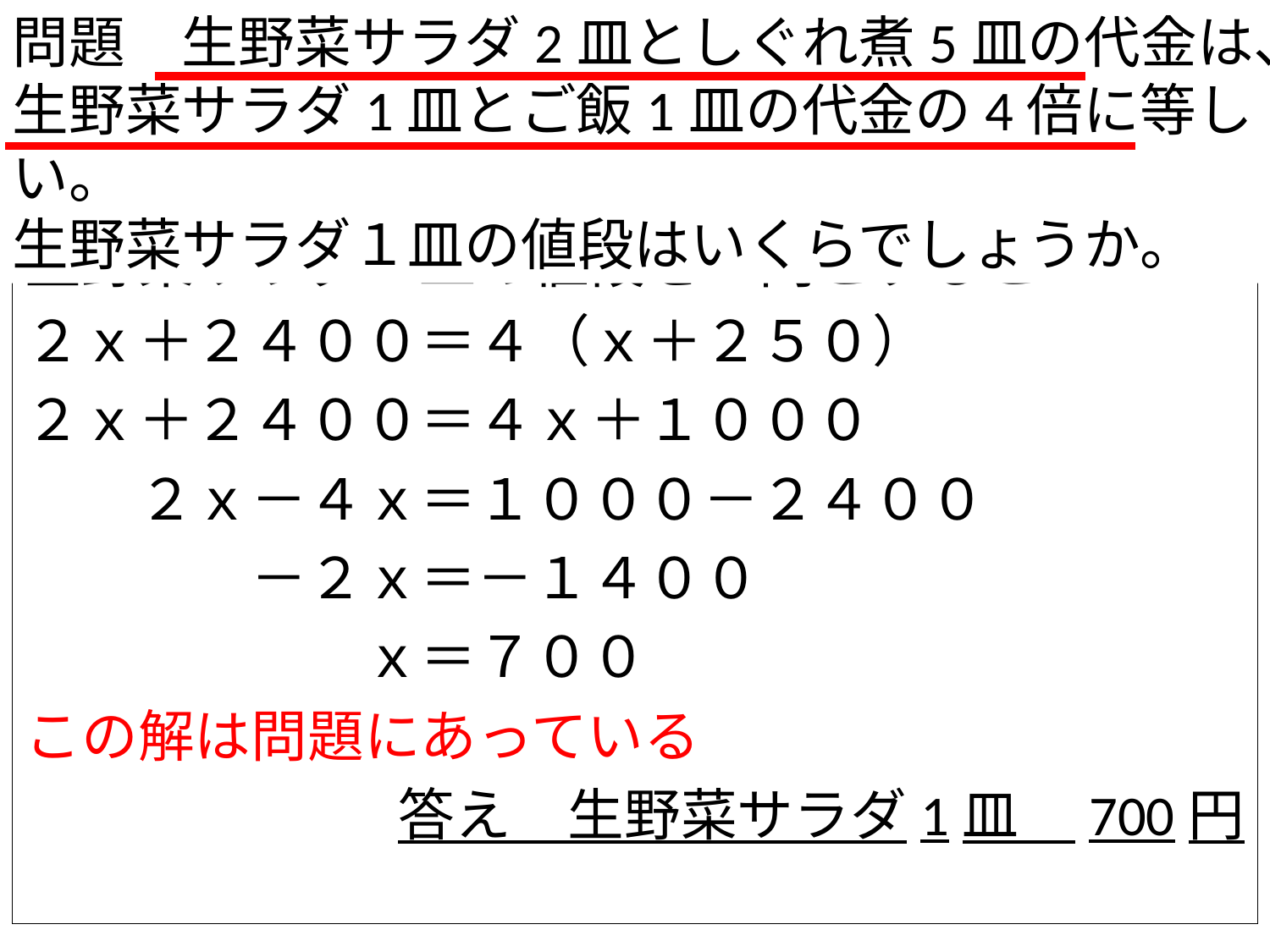

問題　生野菜サラダ2皿としぐれ煮5皿の代金は、生野菜サラダ1皿とご飯1皿の代金の4倍に等しい。
生野菜サラダ１皿の値段はいくらでしょうか。
#
生野菜サラダ1皿の値段をｘ円とすると
２ｘ＋２４００＝４（ｘ＋２５０）
２ｘ＋２４００＝４ｘ＋１０００
　　２ｘ－４ｘ＝１０００－２４００
　　　　－２ｘ＝－１４００
　　　　　　ｘ＝７００
この解は問題にあっている
答え　生野菜サラダ1皿　700円